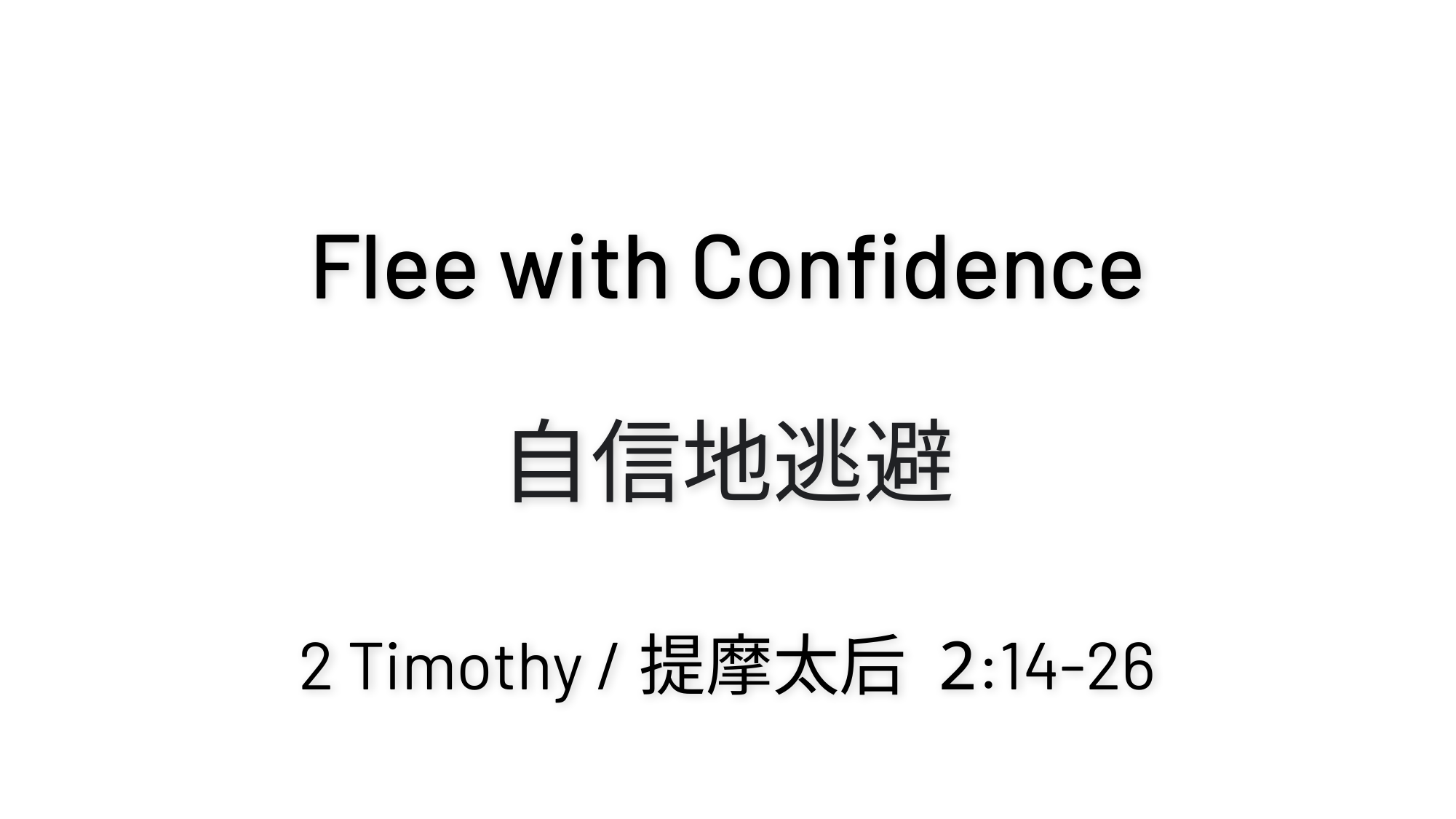

# Flee with Confidence 自信地逃避
2 Timothy /提摩太后 2:14-26